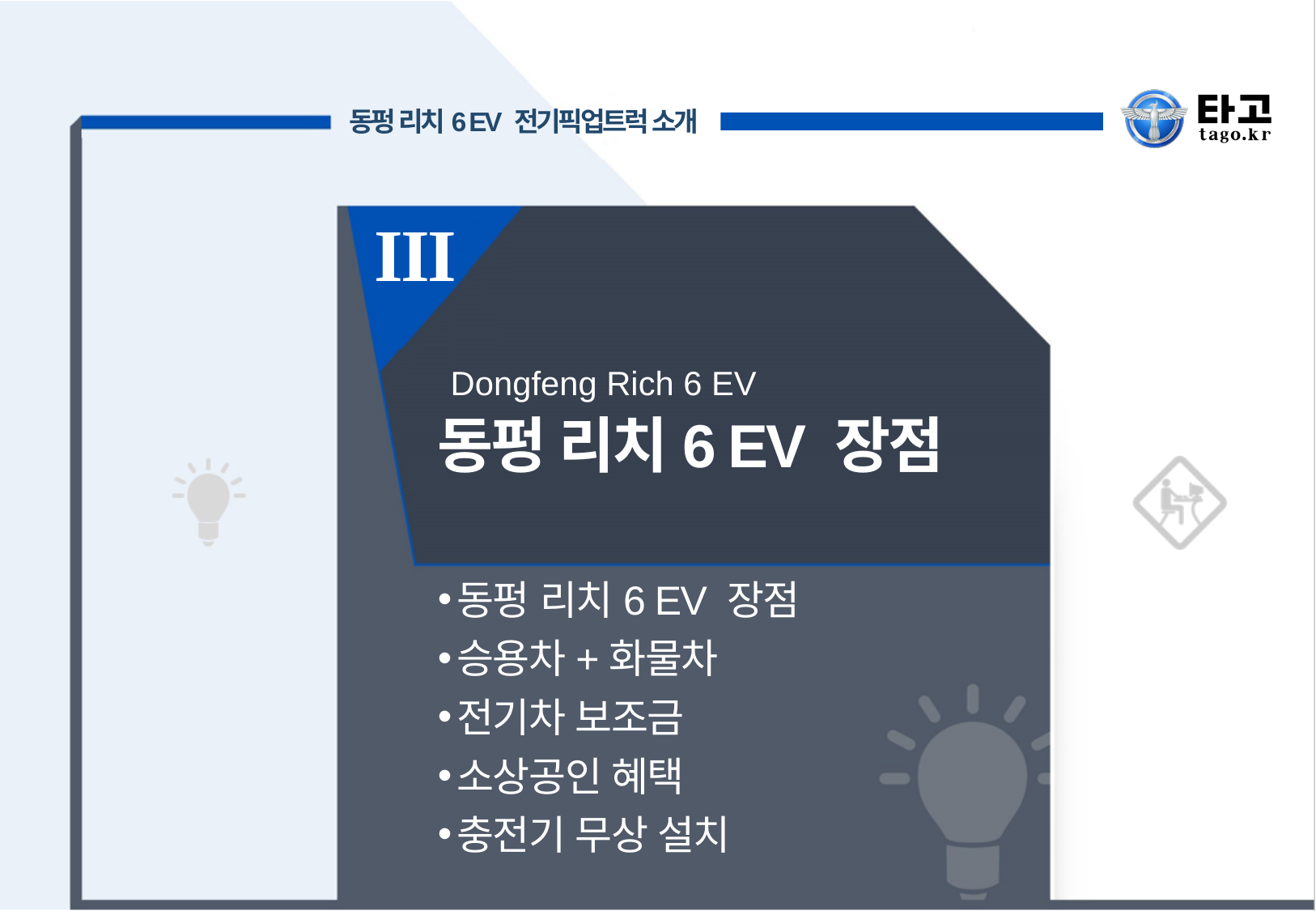

III
Dongfeng Rich 6 EV
동펑 리치6 EV 장점
동펑 리치6 EV 장점
승용차+화물차
전기차 보조금
소상공인 혜택
충전기 무상 설치